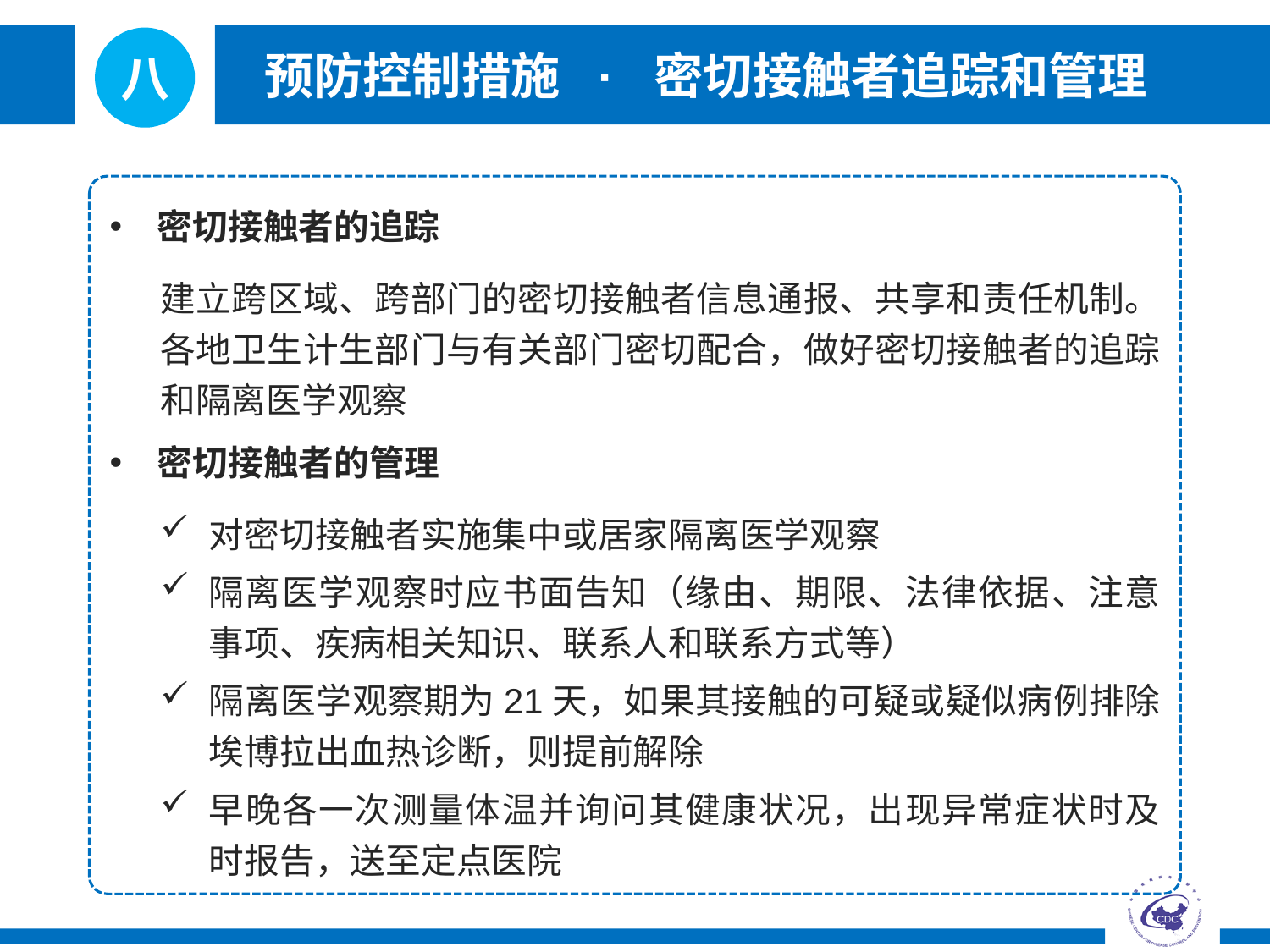

八
预防控制措施
·  密切接触者追踪和管理

密切接触者的追踪
建立跨区域、跨部门的密切接触者信息通报、共享和责任机制。各地卫生计生部门与有关部门密切配合，做好密切接触者的追踪和隔离医学观察
密切接触者的管理
对密切接触者实施集中或居家隔离医学观察
隔离医学观察时应书面告知（缘由、期限、法律依据、注意事项、疾病相关知识、联系人和联系方式等）
隔离医学观察期为21天，如果其接触的可疑或疑似病例排除埃博拉出血热诊断，则提前解除
早晚各一次测量体温并询问其健康状况，出现异常症状时及时报告，送至定点医院